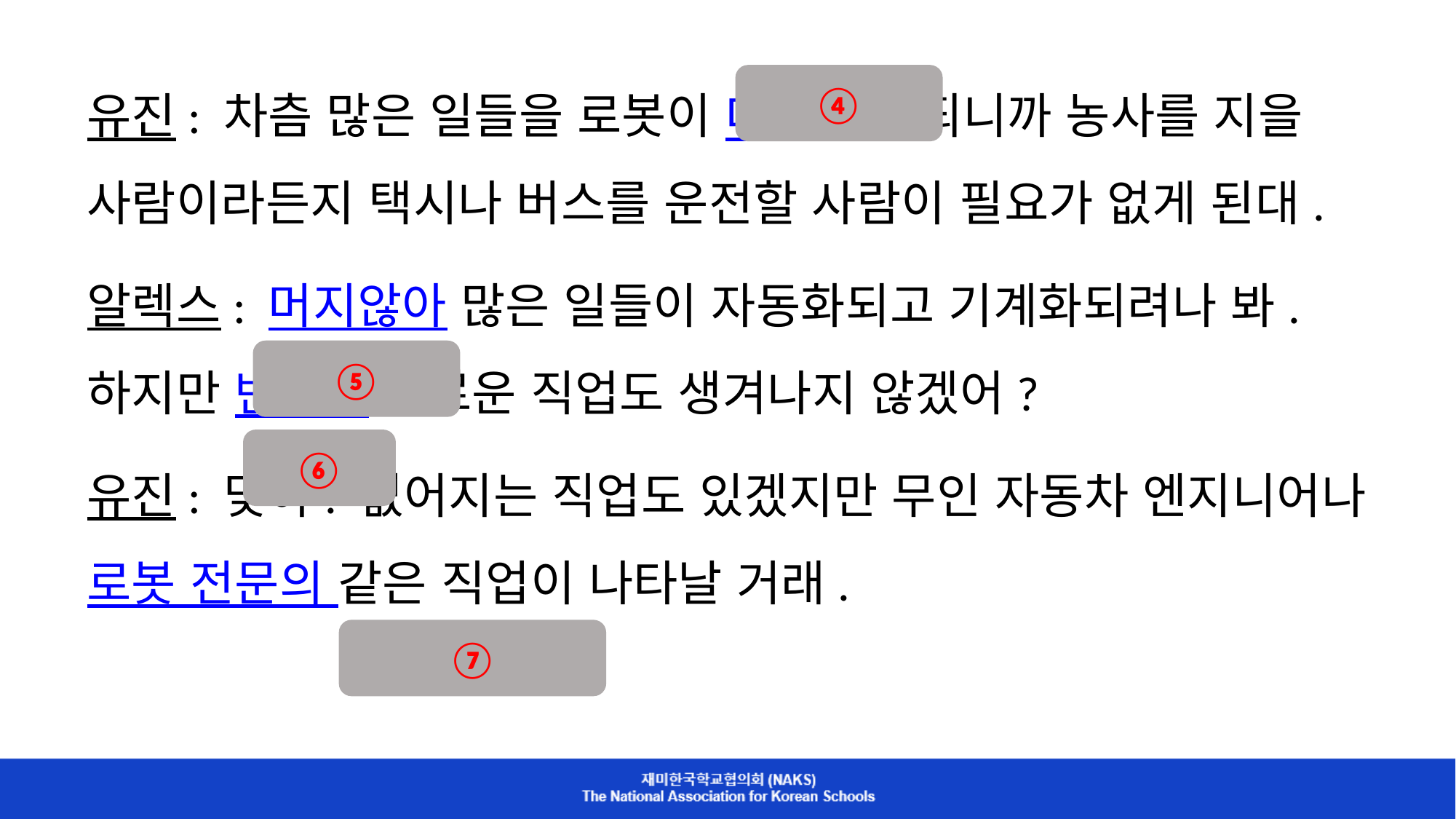

유진: 차츰 많은 일들을 로봇이 대신하게 되니까 농사를 지을 사람이라든지 택시나 버스를 운전할 사람이 필요가 없게 된대.
알렉스: 머지않아 많은 일들이 자동화되고 기계화되려나 봐. 하지만 반대로 새로운 직업도 생겨나지 않겠어?
유진: 맞아. 없어지는 직업도 있겠지만 무인 자동차 엔지니어나 로봇 전문의 같은 직업이 나타날 거래.
④
⑤
⑥
⑦